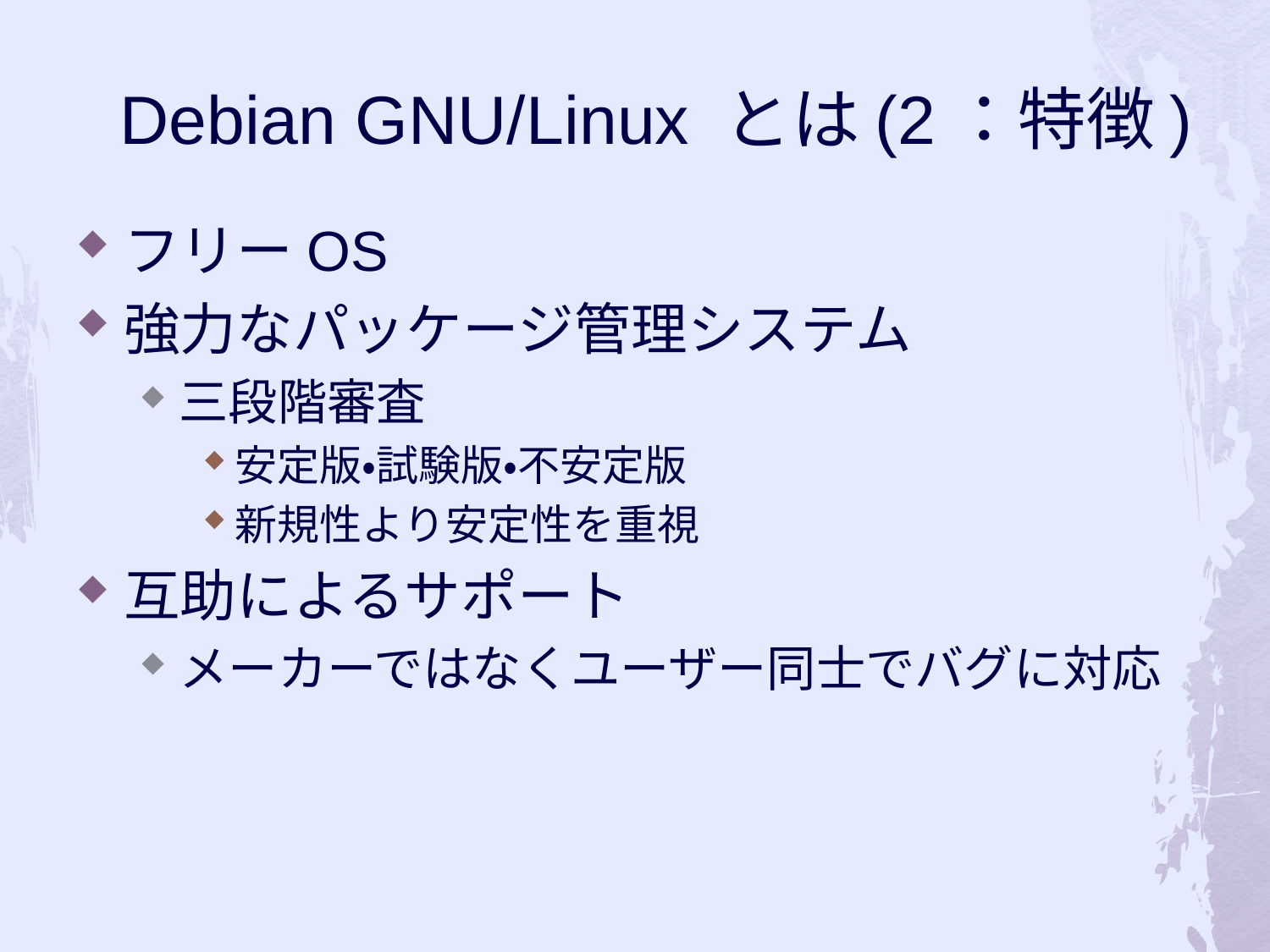

Debian GNU/Linux とは(2：特徴)
フリーOS
強力なパッケージ管理システム
三段階審査
安定版・試験版・不安定版
新規性より安定性を重視
互助によるサポート
メーカーではなくユーザー同士でバグに対応